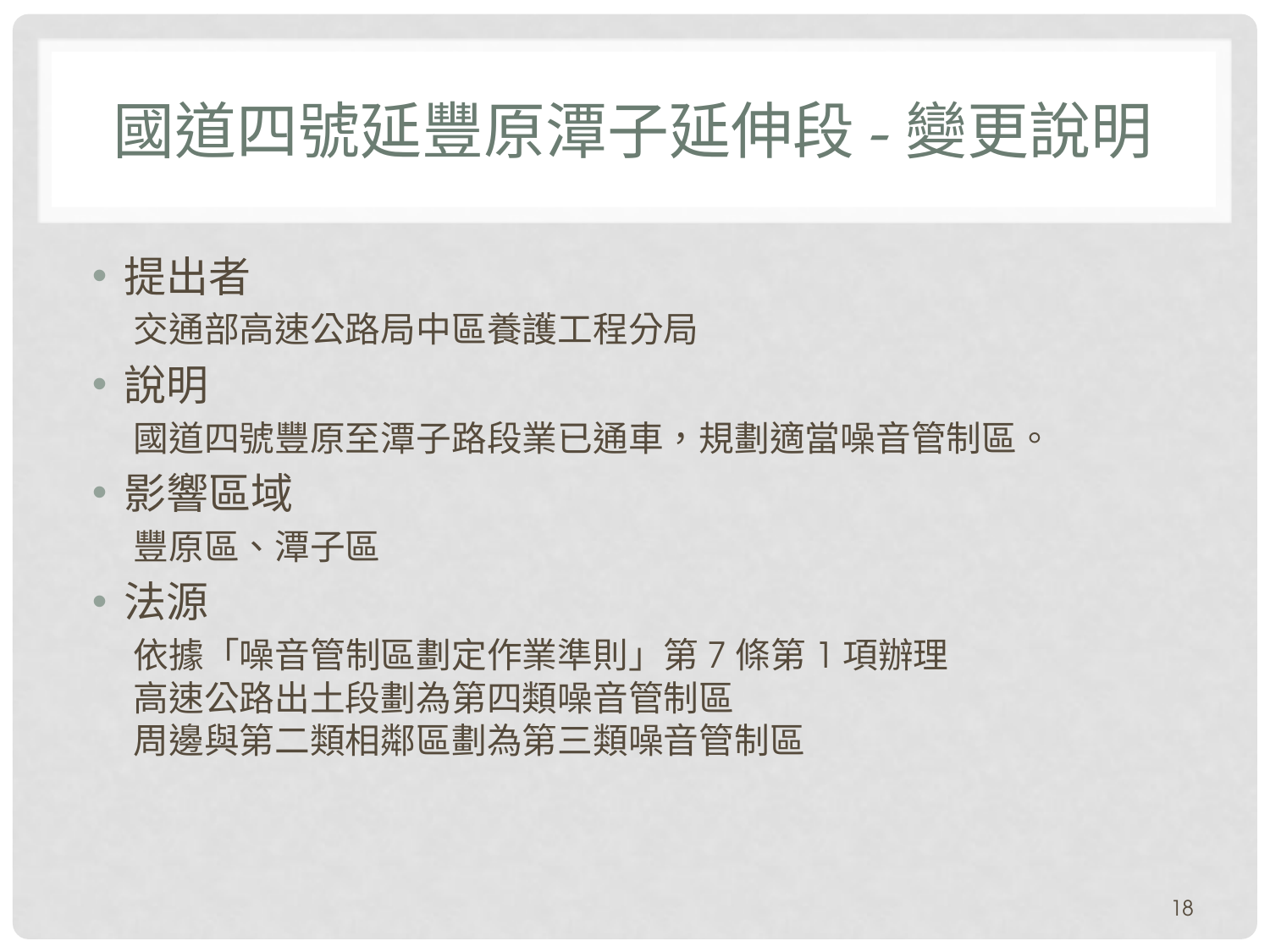

# 國道四號延豐原潭子延伸段-變更說明
提出者
交通部高速公路局中區養護工程分局
說明
國道四號豐原至潭子路段業已通車，規劃適當噪音管制區。
影響區域
豐原區、潭子區
法源
依據「噪音管制區劃定作業準則」第7條第1項辦理
高速公路出土段劃為第四類噪音管制區
周邊與第二類相鄰區劃為第三類噪音管制區
18